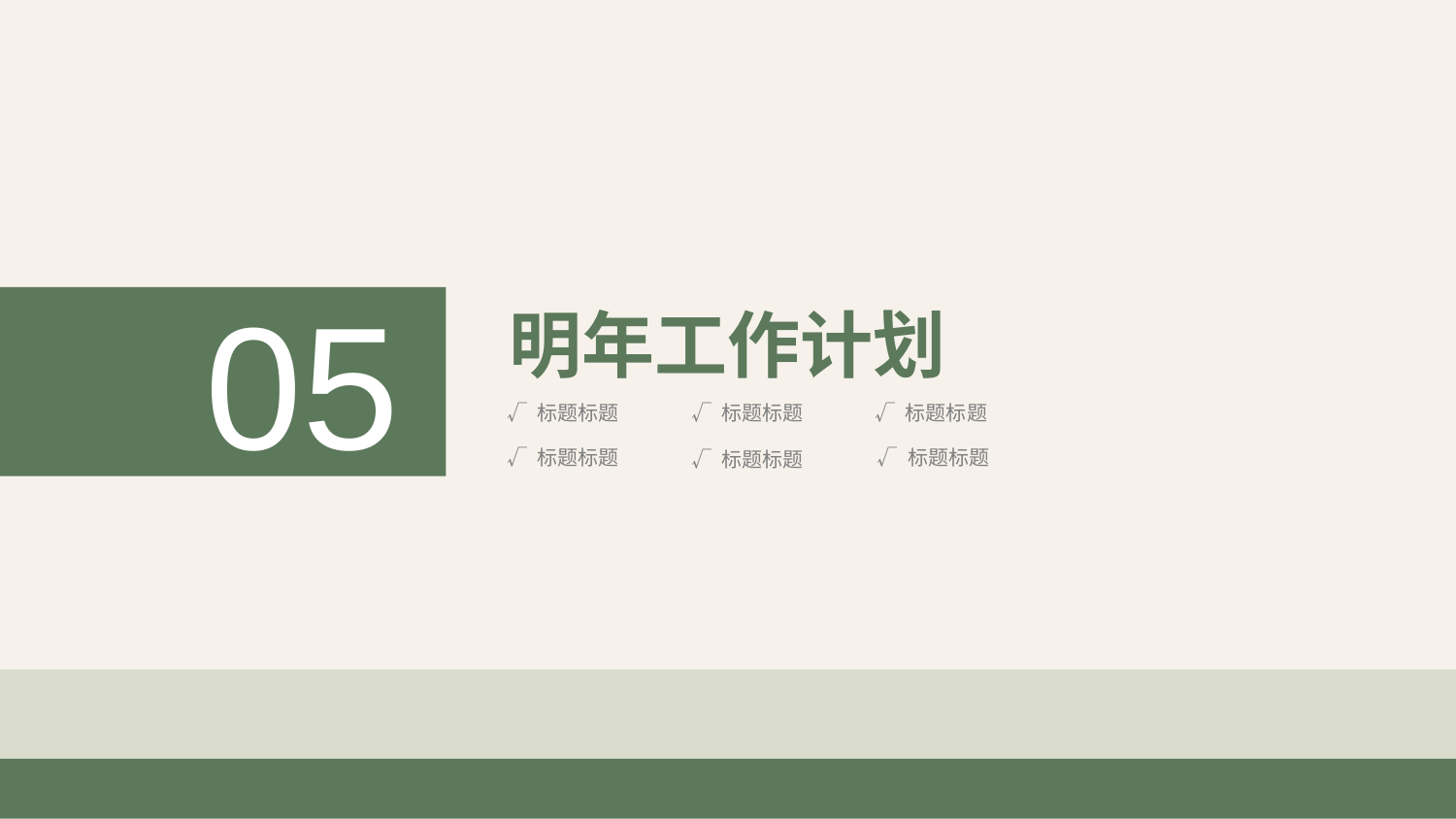

05

明年工作计划
√ 标题标题
√ 标题标题
√ 标题标题
√ 标题标题
√ 标题标题
√ 标题标题